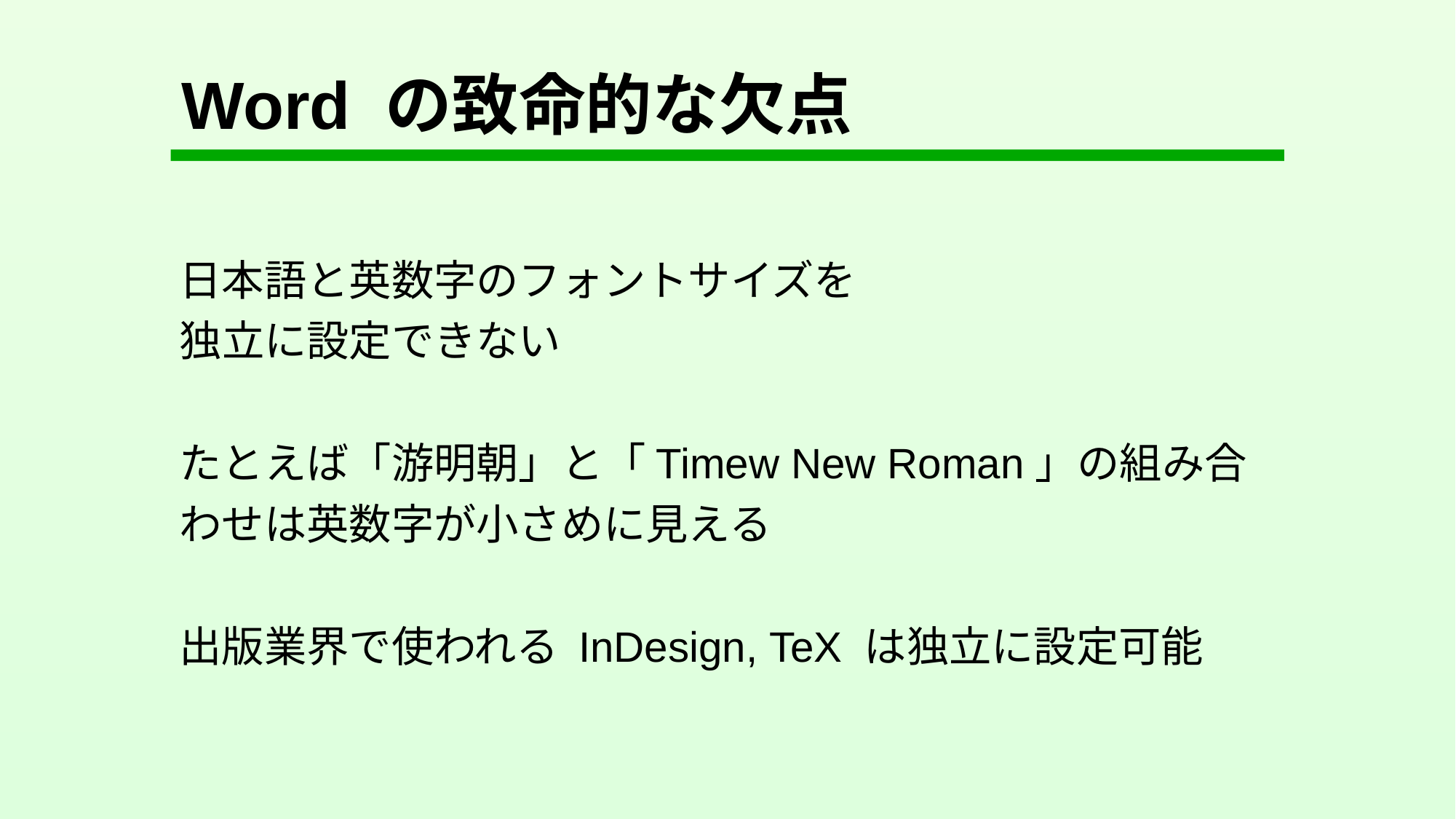

# Word の致命的な欠点
日本語と英数字のフォントサイズを
独立に設定できない

たとえば「游明朝」と「Timew New Roman」の組み合わせは英数字が小さめに見える

出版業界で使われる InDesign, TeX は独立に設定可能